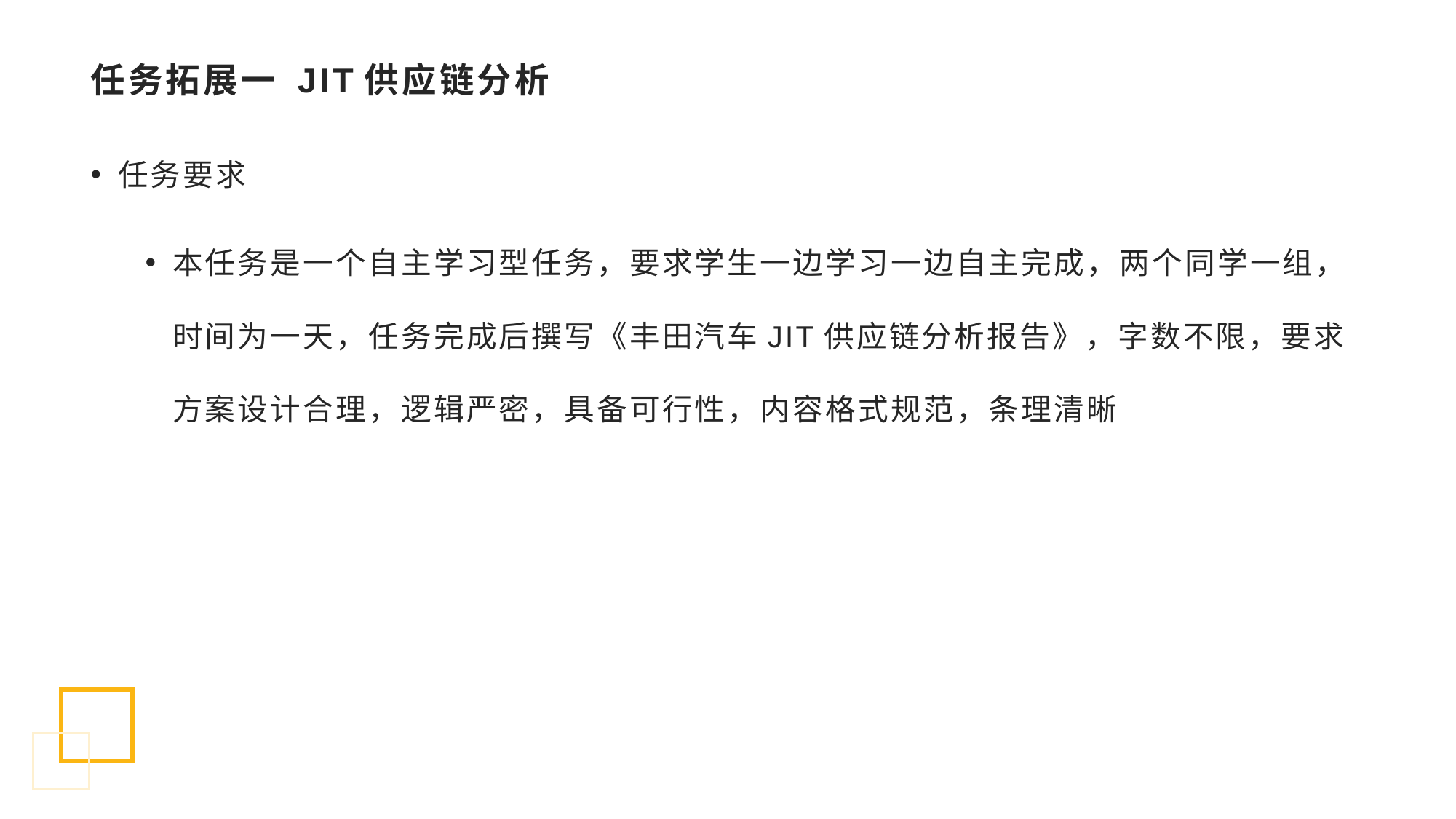

# 任务拓展一 JIT供应链分析
任务要求
本任务是一个自主学习型任务，要求学生一边学习一边自主完成，两个同学一组，时间为一天，任务完成后撰写《丰田汽车JIT供应链分析报告》，字数不限，要求方案设计合理，逻辑严密，具备可行性，内容格式规范，条理清晰